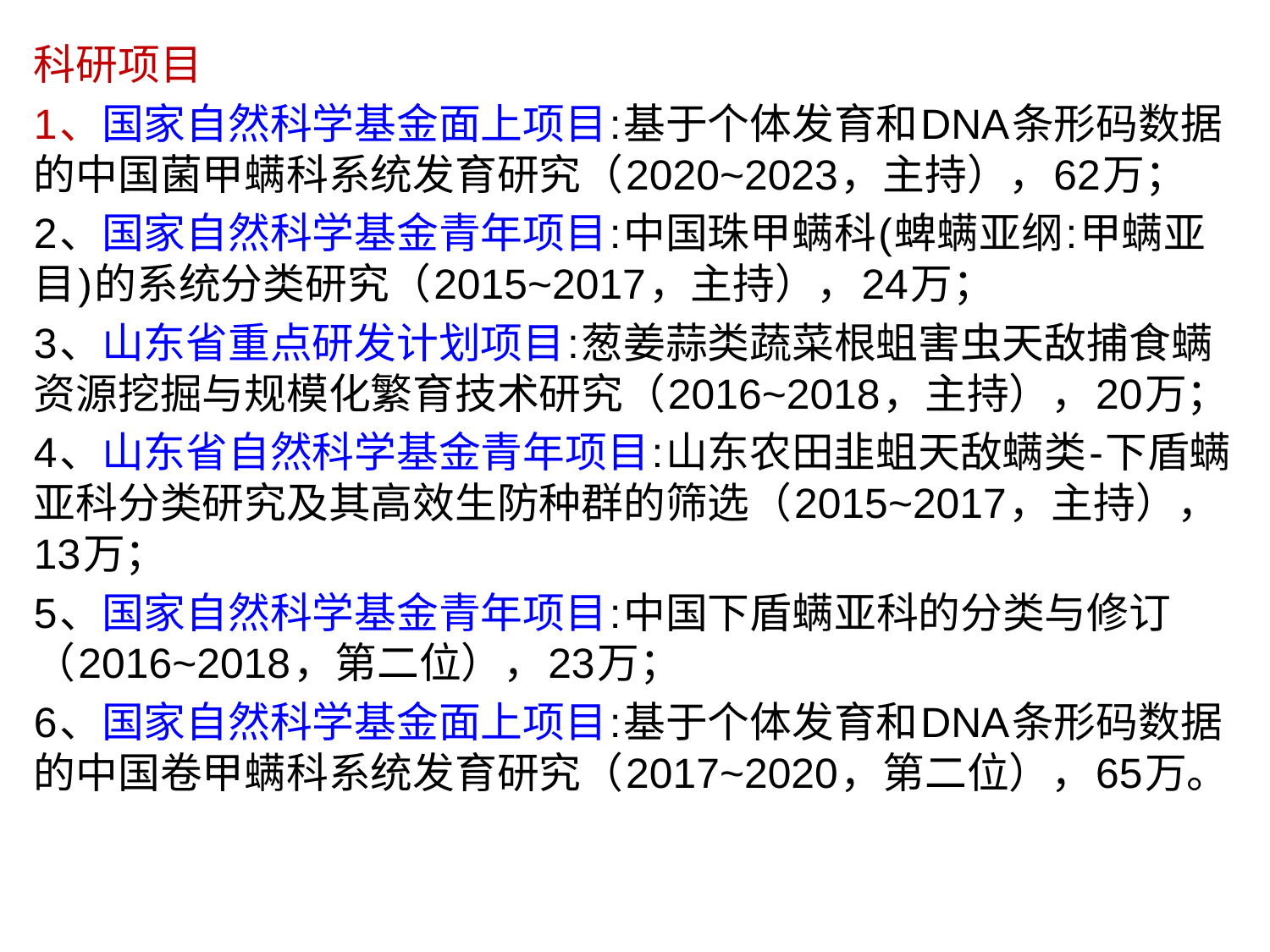

科研项目
1、国家自然科学基金面上项目:基于个体发育和DNA条形码数据的中国菌甲螨科系统发育研究（2020~2023，主持），62万；
2、国家自然科学基金青年项目:中国珠甲螨科(蜱螨亚纲:甲螨亚目)的系统分类研究（2015~2017，主持），24万；
3、山东省重点研发计划项目:葱姜蒜类蔬菜根蛆害虫天敌捕食螨资源挖掘与规模化繁育技术研究（2016~2018，主持），20万；
4、山东省自然科学基金青年项目:山东农田韭蛆天敌螨类-下盾螨亚科分类研究及其高效生防种群的筛选（2015~2017，主持），13万；
5、国家自然科学基金青年项目:中国下盾螨亚科的分类与修订（2016~2018，第二位），23万；
6、国家自然科学基金面上项目:基于个体发育和DNA条形码数据的中国卷甲螨科系统发育研究（2017~2020，第二位），65万。